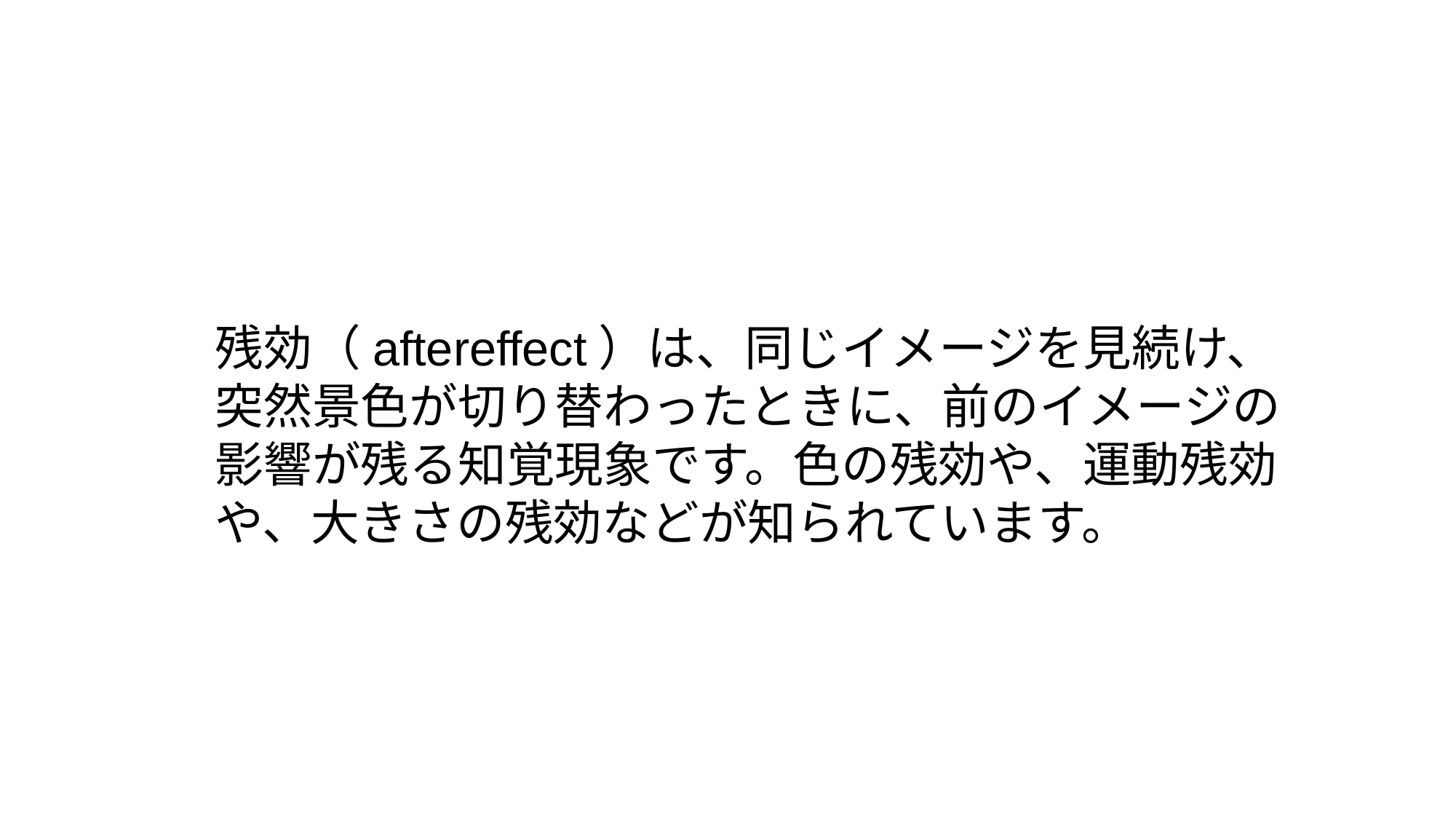

残効（aftereffect）は、同じイメージを見続け、突然景色が切り替わったときに、前のイメージの影響が残る知覚現象です。色の残効や、運動残効や、大きさの残効などが知られています。